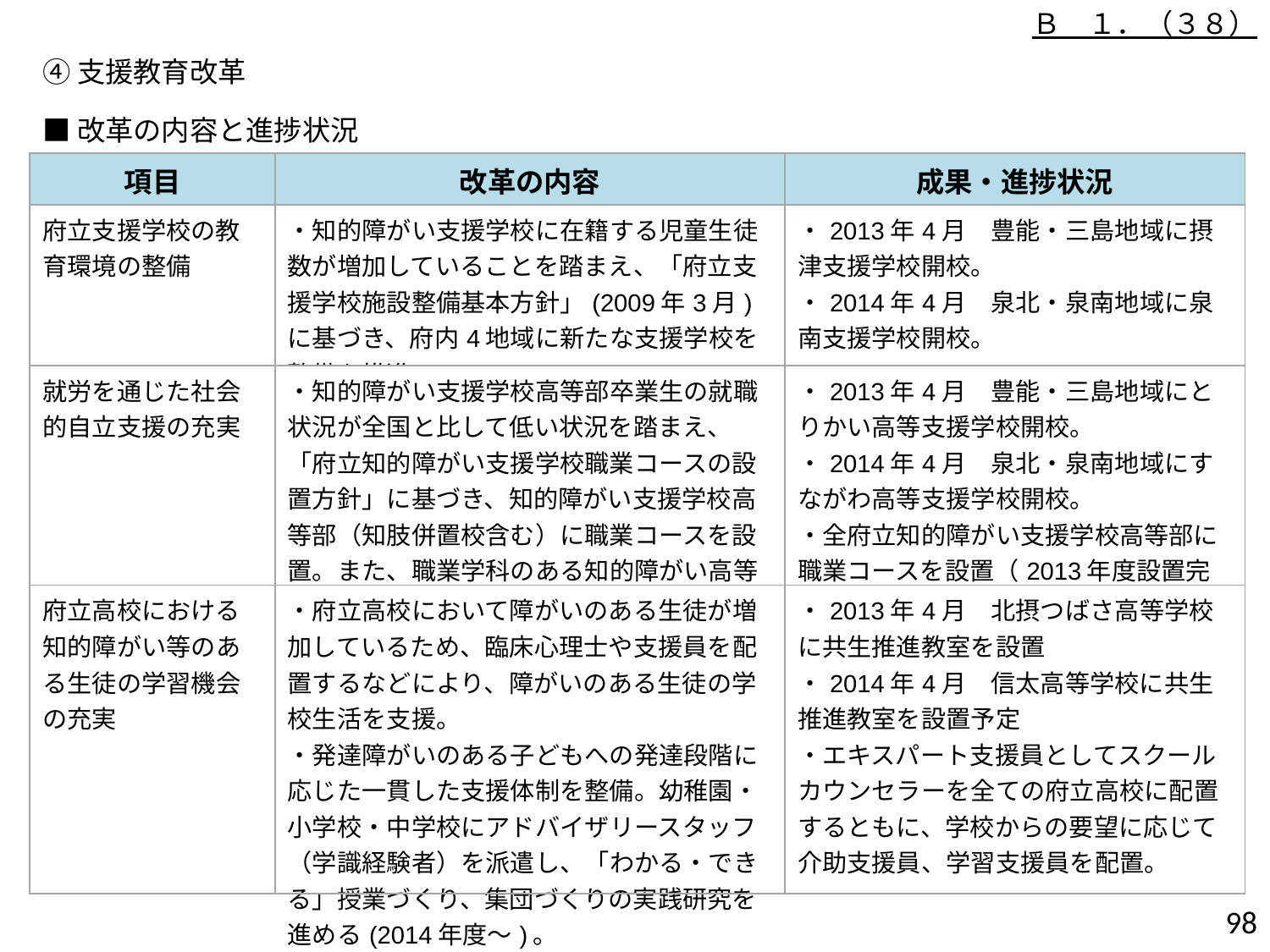

Ｂ　１．（３８）
④支援教育改革
■改革の内容と進捗状況
| 項目 | 改革の内容 | 成果・進捗状況 |
| --- | --- | --- |
| 府立支援学校の教育環境の整備 | ・知的障がい支援学校に在籍する児童生徒数が増加していることを踏まえ、「府立支援学校施設整備基本方針」(2009年3月)に基づき、府内4地域に新たな支援学校を整備を推進。 | ・2013年4月　豊能・三島地域に摂津支援学校開校。 ・2014年4月　泉北・泉南地域に泉南支援学校開校。 |
| 就労を通じた社会的自立支援の充実 | ・知的障がい支援学校高等部卒業生の就職状況が全国と比して低い状況を踏まえ、「府立知的障がい支援学校職業コースの設置方針」に基づき、知的障がい支援学校高等部（知肢併置校含む）に職業コースを設置。また、職業学科のある知的障がい高等支援学校を計画的に整備。 | ・2013年4月　豊能・三島地域にとりかい高等支援学校開校。 ・2014年4月　泉北・泉南地域にすながわ高等支援学校開校。 ・全府立知的障がい支援学校高等部に職業コースを設置（2013年度設置完了） |
| 府立高校における知的障がい等のある生徒の学習機会の充実 | ・府立高校において障がいのある生徒が増加しているため、臨床心理士や支援員を配置するなどにより、障がいのある生徒の学校生活を支援。 ・発達障がいのある子どもへの発達段階に応じた一貫した支援体制を整備。幼稚園・小学校・中学校にアドバイザリースタッフ（学識経験者）を派遣し、「わかる・できる」授業づくり、集団づくりの実践研究を進める(2014年度～)。 | ・2013年4月　北摂つばさ高等学校に共生推進教室を設置 ・2014年4月　信太高等学校に共生推進教室を設置予定 ・エキスパート支援員としてスクールカウンセラーを全ての府立高校に配置するともに、学校からの要望に応じて介助支援員、学習支援員を配置。 |
98